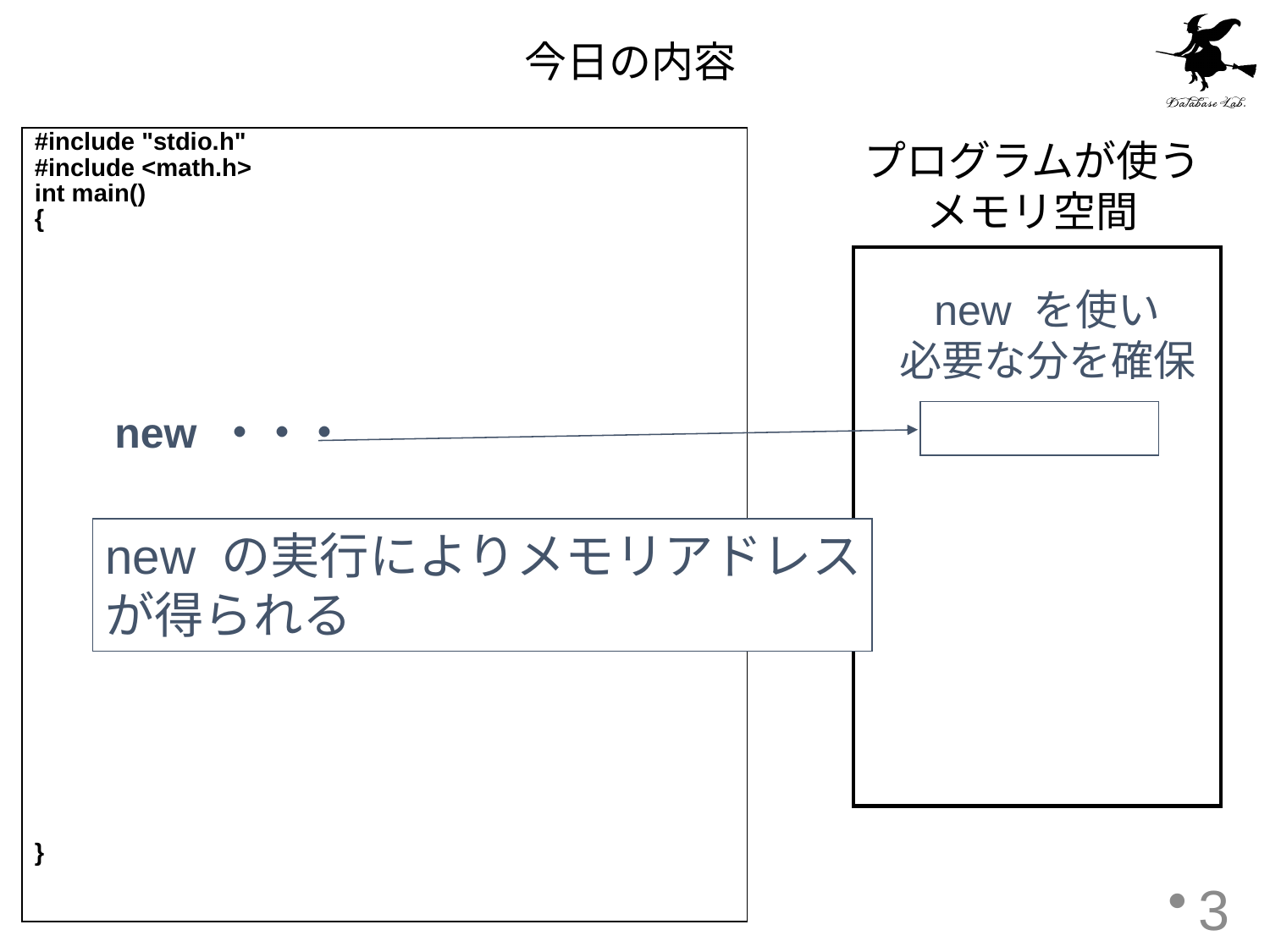

今日の内容
#include "stdio.h"
#include <math.h>
int main()
{

　　　new ・・・

}
プログラムが使う
メモリ空間

new を使い
必要な分を確保

new の実行によりメモリアドレス
が得られる
3